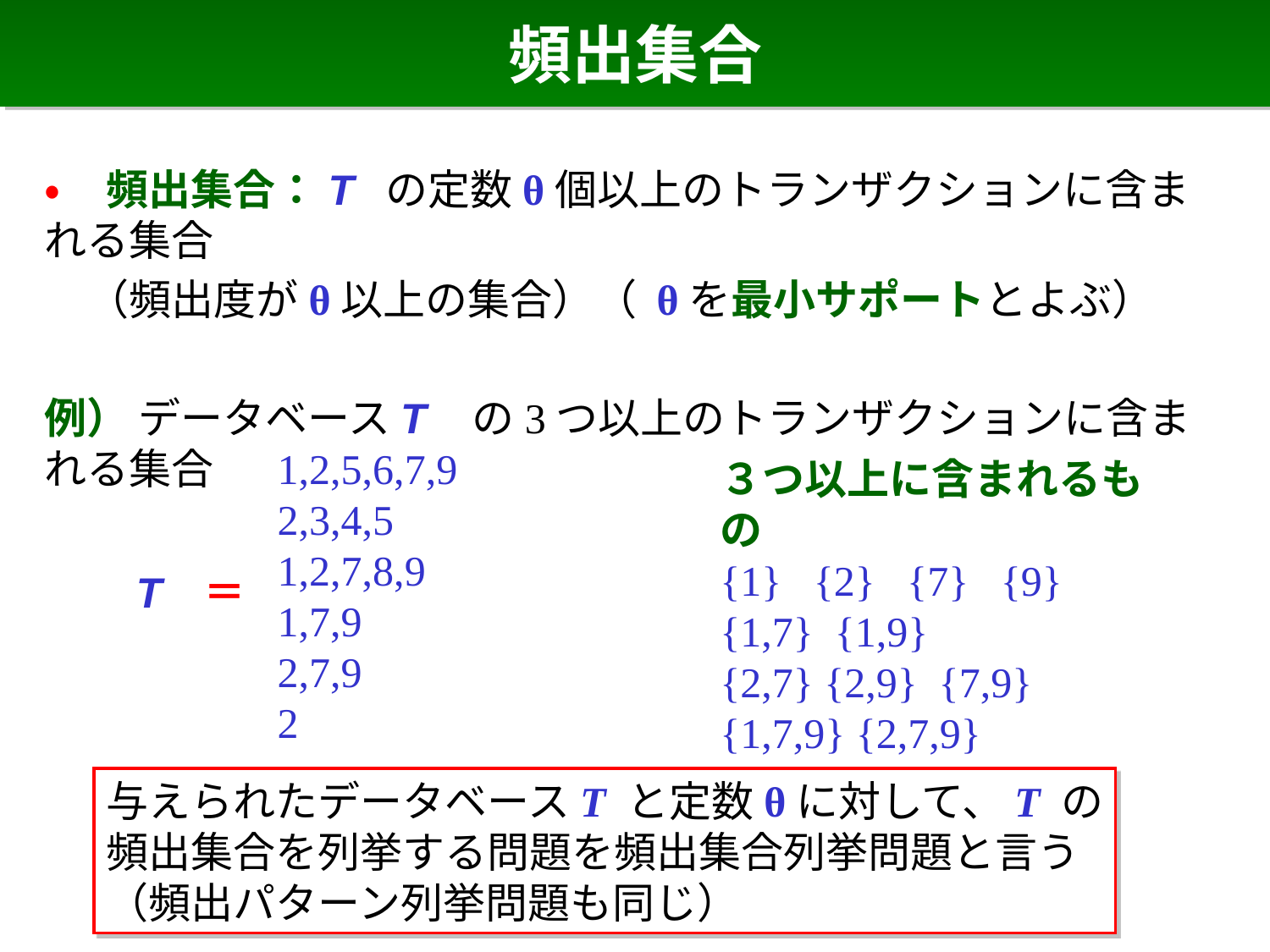

# 頻出集合
• 頻出集合：T  の定数θ個以上のトランザクションに含まれる集合
　（頻出度がθ以上の集合）（ θを最小サポートとよぶ）

例） データベースT   の3つ以上のトランザクションに含まれる集合
1,2,5,6,7,9
2,3,4,5
1,2,7,8,9
1,7,9
2,7,9
2
３つ以上に含まれるもの
{1}   {2}   {7}   {9}
{1,7}  {1,9}
{2,7} {2,9}  {7,9}
{1,7,9} {2,7,9}
T   ＝
与えられたデータベースT と定数θに対して、T の
頻出集合を列挙する問題を頻出集合列挙問題と言う
（頻出パターン列挙問題も同じ）